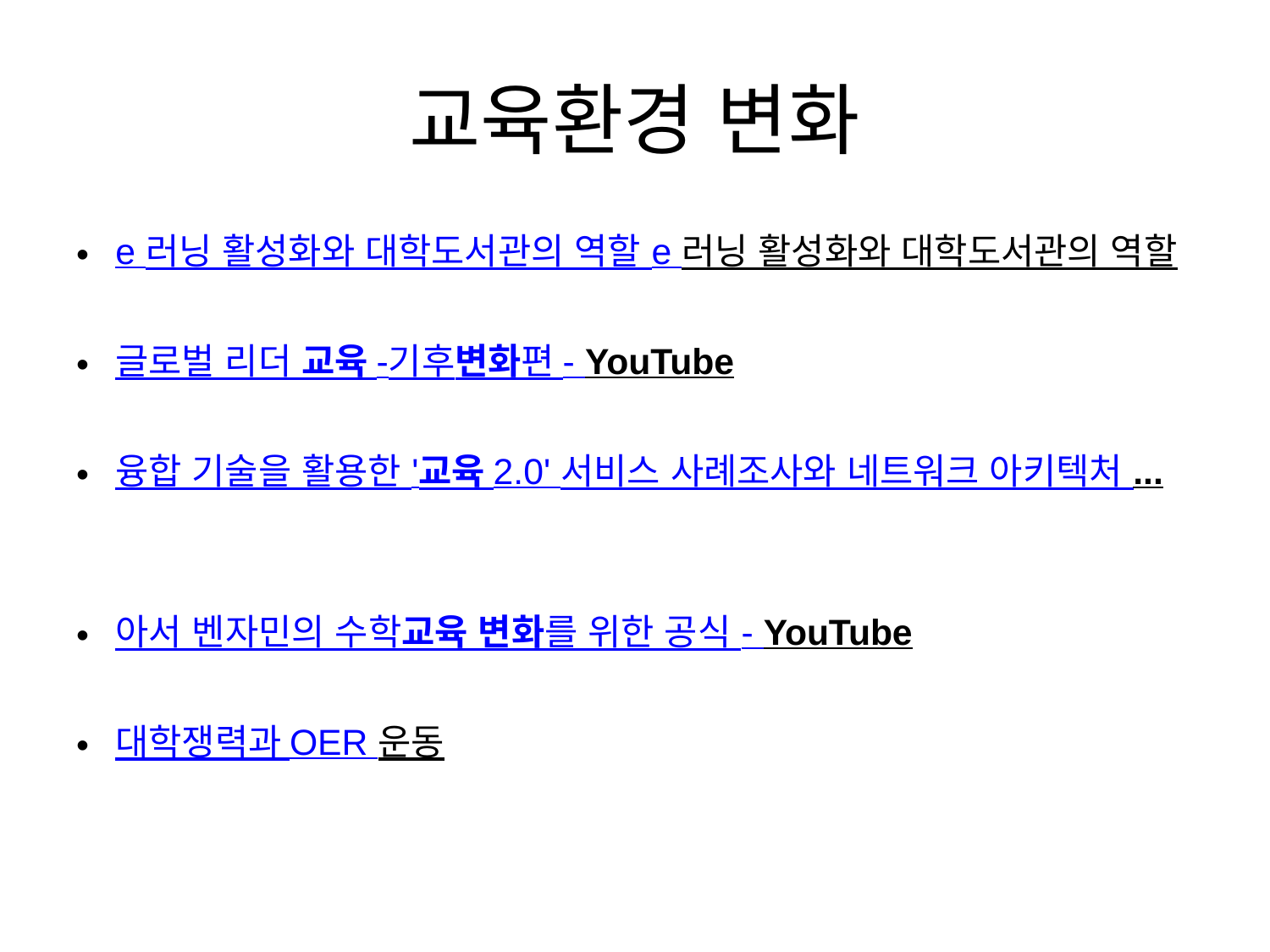

# 교육환경 변화
e 러닝 활성화와 대학도서관의 역할 e 러닝 활성화와 대학도서관의 역할

글로벌 리더 교육 -기후변화편 - YouTube

융합 기술을 활용한 '교육 2.0' 서비스 사례조사와 네트워크 아키텍처 ...

아서 벤자민의 수학교육 변화를 위한 공식 - YouTube

대학쟁력과 OER 운동